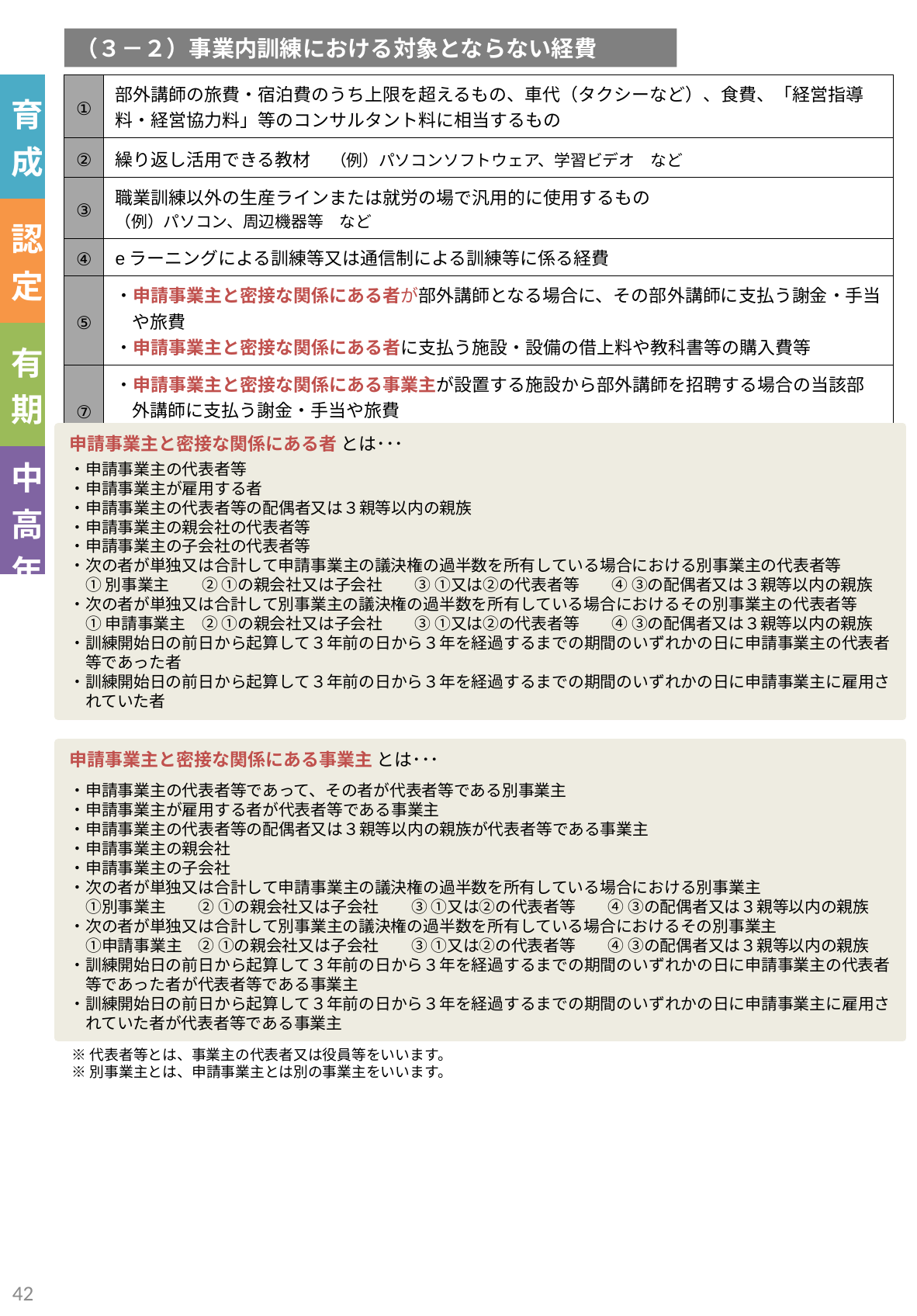

（３－２）事業内訓練における対象とならない経費
| 育成 |
| --- |
| 認定 |
| 有期 |
| 中高年 |
| ① | 部外講師の旅費・宿泊費のうち上限を超えるもの、車代（タクシーなど）、食費、「経営指導料・経営協力料」等のコンサルタント料に相当するもの |
| --- | --- |
| ② | 繰り返し活用できる教材　（例）パソコンソフトウェア、学習ビデオ　など |
| ③ | 職業訓練以外の生産ラインまたは就労の場で汎用的に使用するもの （例）パソコン、周辺機器等　など |
| ④ | eラーニングによる訓練等又は通信制による訓練等に係る経費 |
| ⑤ | ・申請事業主と密接な関係にある者が部外講師となる場合に、その部外講師に支払う謝金・手当 や旅費 ・申請事業主と密接な関係にある者に支払う施設・設備の借上料や教科書等の購入費等 |
| ⑦ | ・申請事業主と密接な関係にある事業主が設置する施設から部外講師を招聘する場合の当該部外講師に支払う謝金・手当や旅費 ・申請事業主と密接な関係にある事業主に支払う施設・設備の借上料や教科書等の購入費等 |
申請事業主と密接な関係にある者 とは･･･
・申請事業主の代表者等
・申請事業主が雇用する者
・申請事業主の代表者等の配偶者又は３親等以内の親族
・申請事業主の親会社の代表者等
・申請事業主の子会社の代表者等
・次の者が単独又は合計して申請事業主の議決権の過半数を所有している場合における別事業主の代表者等
　① 別事業主　　② ①の親会社又は子会社　　③ ①又は②の代表者等　　④ ③の配偶者又は３親等以内の親族
・次の者が単独又は合計して別事業主の議決権の過半数を所有している場合におけるその別事業主の代表者等
　① 申請事業主　② ①の親会社又は子会社　　③ ①又は②の代表者等　　④ ③の配偶者又は３親等以内の親族
・訓練開始日の前日から起算して３年前の日から３年を経過するまでの期間のいずれかの日に申請事業主の代表者等であった者
・訓練開始日の前日から起算して３年前の日から３年を経過するまでの期間のいずれかの日に申請事業主に雇用されていた者
申請事業主と密接な関係にある事業主 とは･･･

・申請事業主の代表者等であって、その者が代表者等である別事業主
・申請事業主が雇用する者が代表者等である事業主
・申請事業主の代表者等の配偶者又は３親等以内の親族が代表者等である事業主
・申請事業主の親会社
・申請事業主の子会社
・次の者が単独又は合計して申請事業主の議決権の過半数を所有している場合における別事業主
　①別事業主　　② ①の親会社又は子会社　　③ ①又は②の代表者等　　④ ③の配偶者又は３親等以内の親族
・次の者が単独又は合計して別事業主の議決権の過半数を所有している場合におけるその別事業主
　①申請事業主　② ①の親会社又は子会社　　③ ①又は②の代表者等　　④ ③の配偶者又は３親等以内の親族
・訓練開始日の前日から起算して３年前の日から３年を経過するまでの期間のいずれかの日に申請事業主の代表者等であった者が代表者等である事業主
・訓練開始日の前日から起算して３年前の日から３年を経過するまでの期間のいずれかの日に申請事業主に雇用されていた者が代表者等である事業主
※代表者等とは、事業主の代表者又は役員等をいいます。
※別事業主とは、申請事業主とは別の事業主をいいます。
42